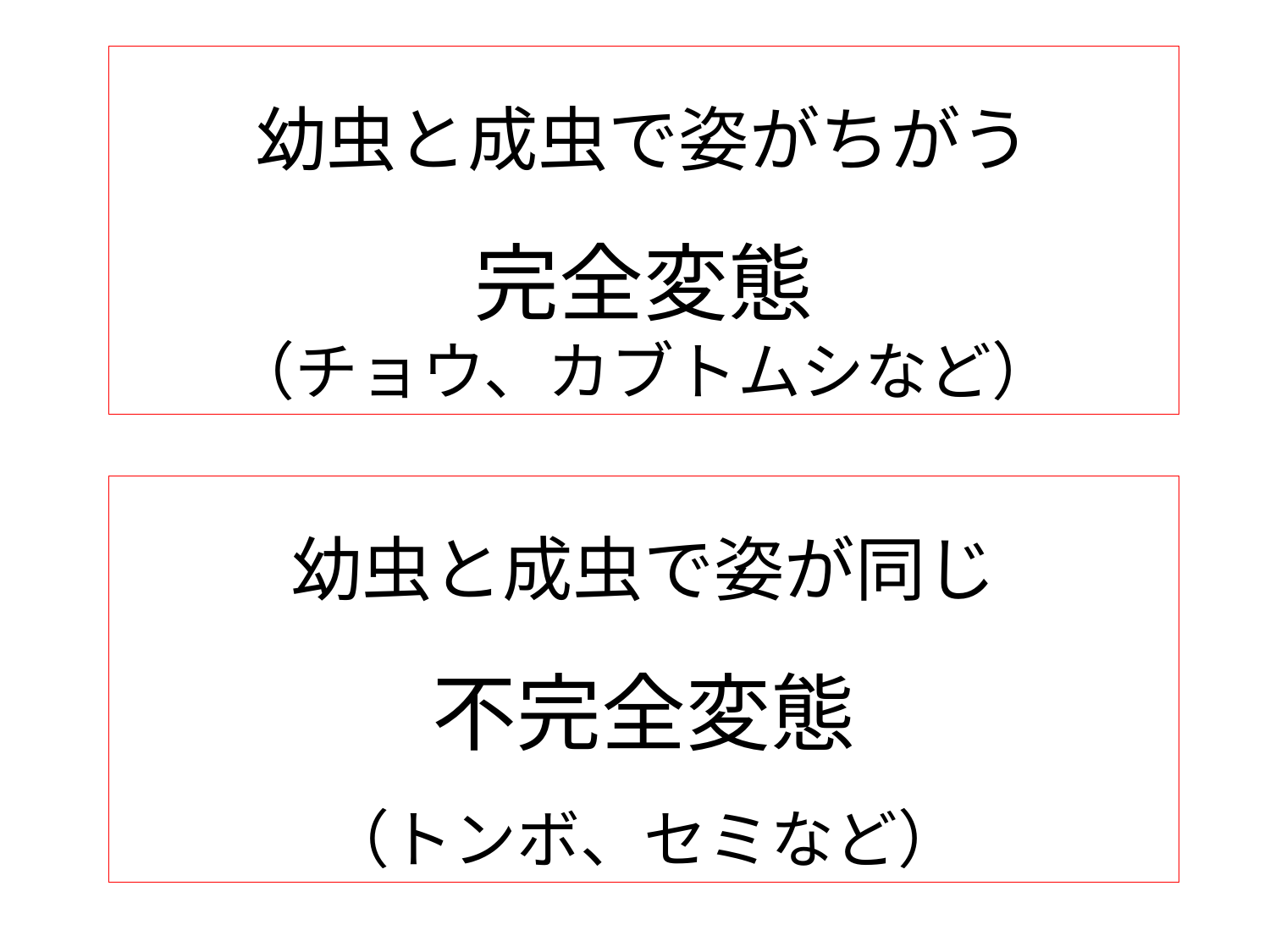

幼虫と成虫で姿がちがう
完全変態
（チョウ、カブトムシなど）
幼虫と成虫で姿が同じ
不完全変態
（トンボ、セミなど）